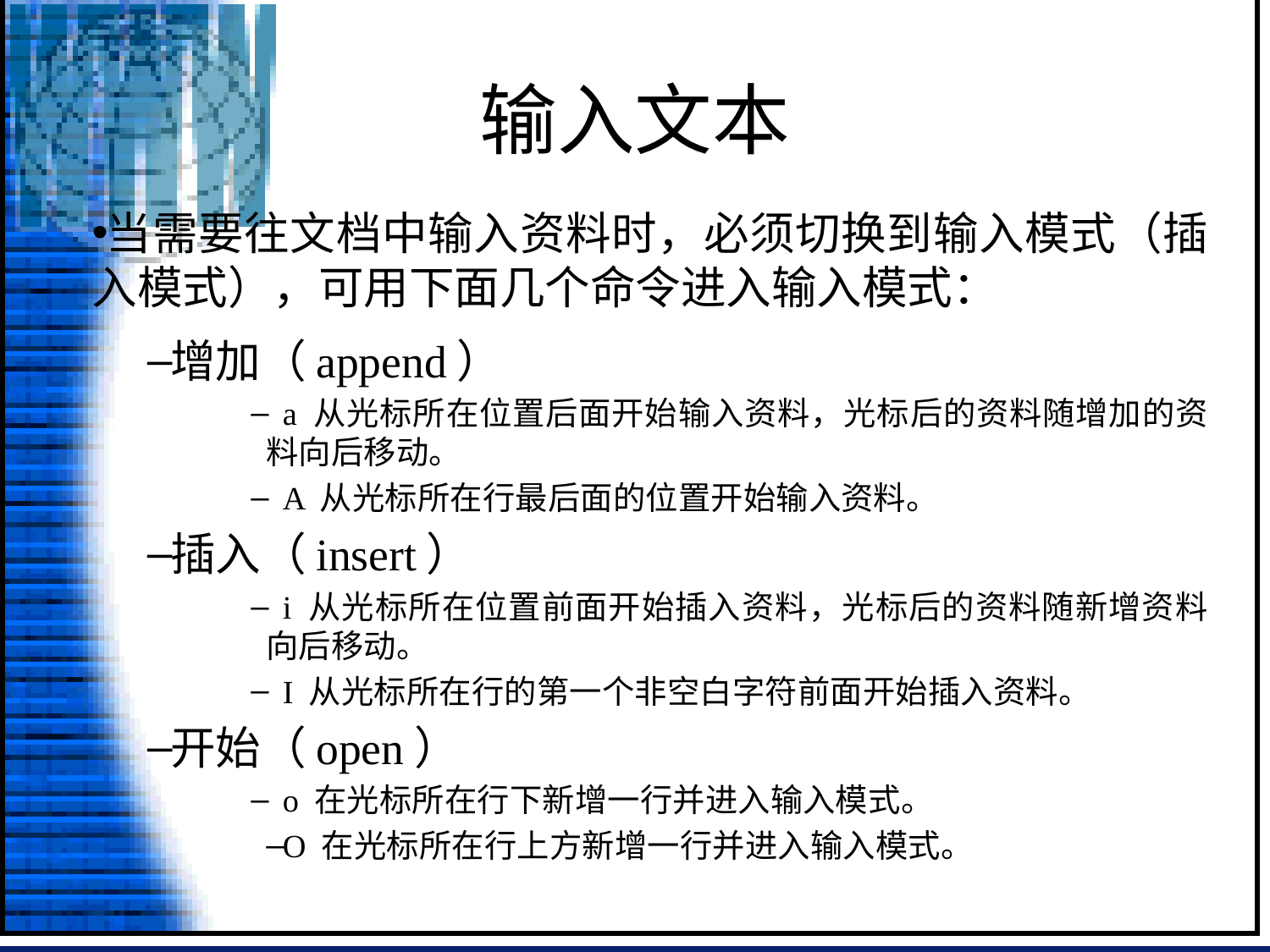

# 输入文本
当需要往文档中输入资料时，必须切换到输入模式（插入模式），可用下面几个命令进入输入模式：
增加（append）
a 从光标所在位置后面开始输入资料，光标后的资料随增加的资料向后移动。
A 从光标所在行最后面的位置开始输入资料。
插入（insert）
i 从光标所在位置前面开始插入资料，光标后的资料随新增资料向后移动。
I 从光标所在行的第一个非空白字符前面开始插入资料。
开始（open）
o 在光标所在行下新增一行并进入输入模式。
O 在光标所在行上方新增一行并进入输入模式。